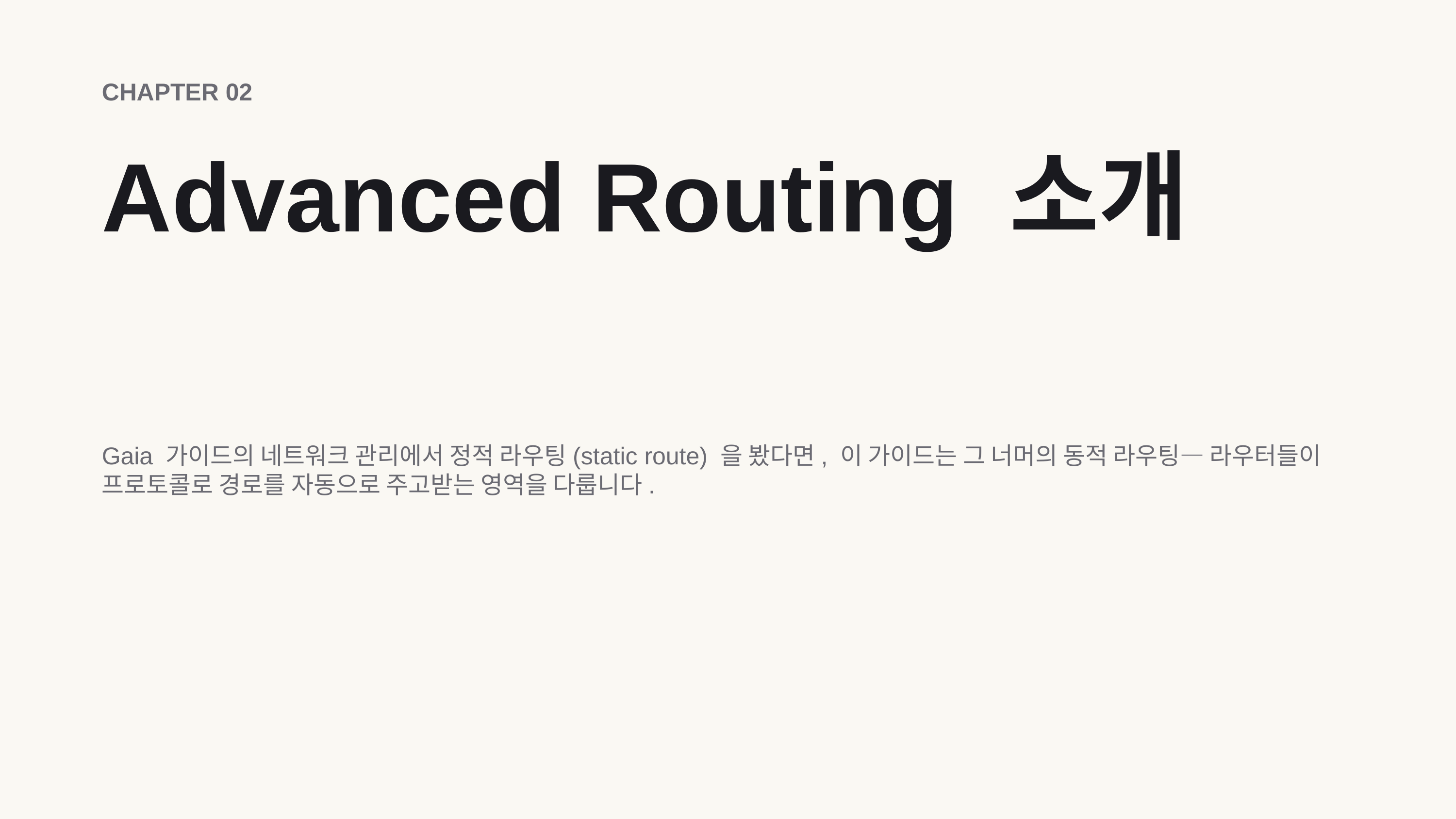

CHAPTER 02
Advanced Routing 소개
Gaia 가이드의 네트워크 관리에서 정적 라우팅(static route) 을 봤다면, 이 가이드는 그 너머의 동적 라우팅— 라우터들이 프로토콜로 경로를 자동으로 주고받는 영역을 다룹니다.